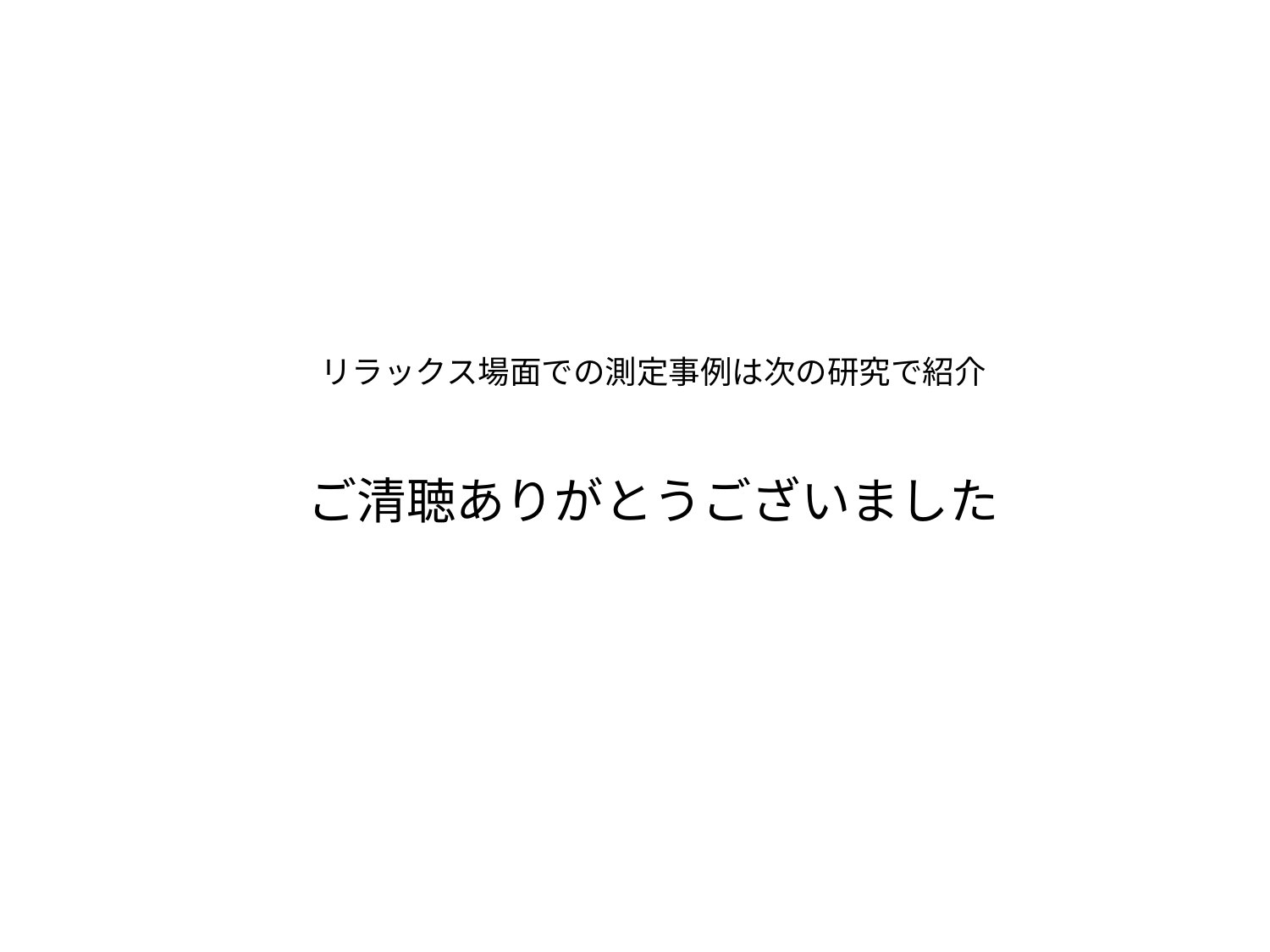

リラックス場面での測定事例は次の研究で紹介
ご清聴ありがとうございました